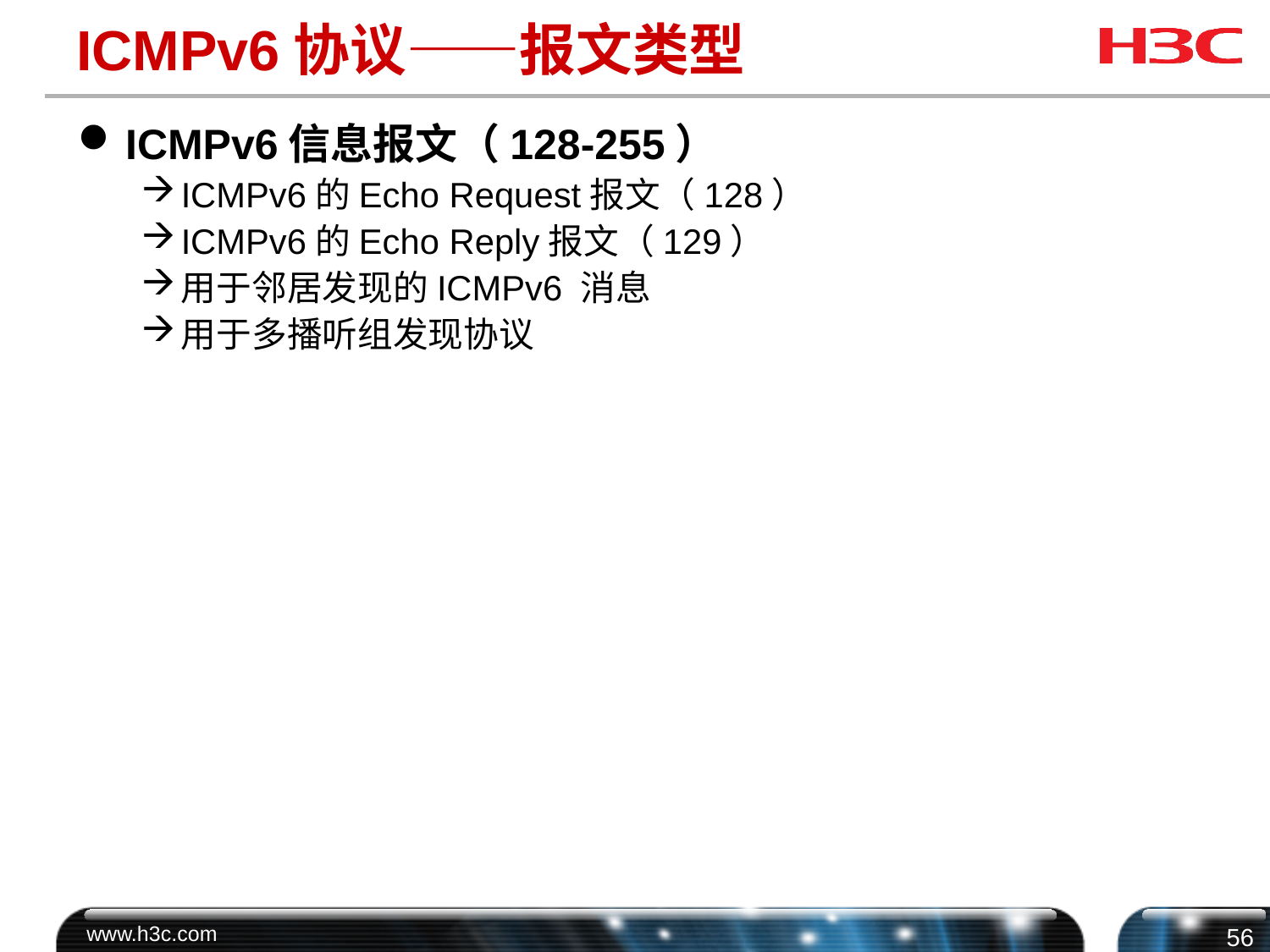

# ICMPv6协议——报文类型
ICMPv6信息报文（128-255）
ICMPv6的Echo Request报文（128）
ICMPv6的Echo Reply报文（129）
用于邻居发现的ICMPv6 消息
用于多播听组发现协议